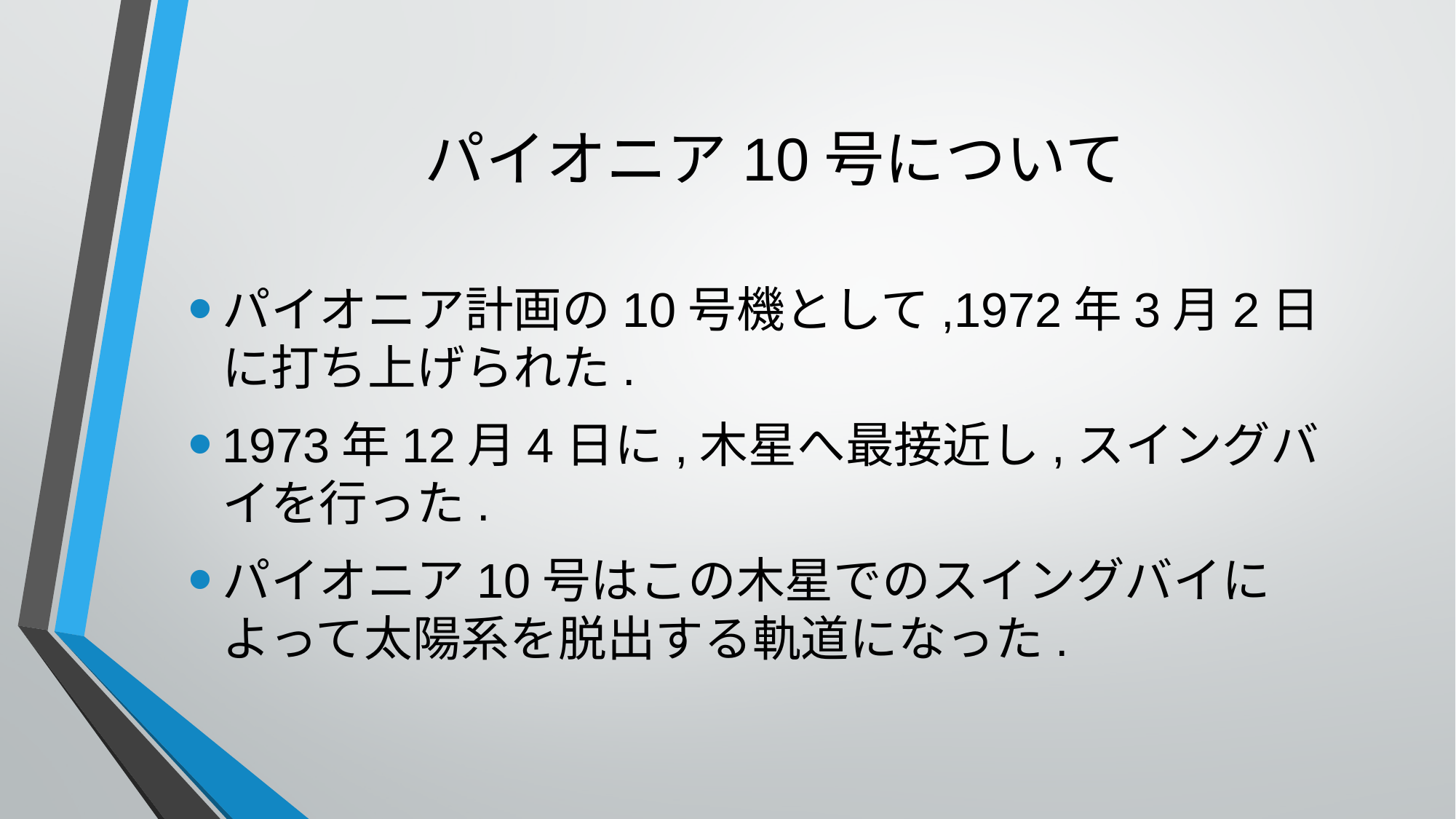

# パイオニア10号について
パイオニア計画の10号機として,1972年3月2日に打ち上げられた.
1973年12月4日に,木星へ最接近し,スイングバイを行った.
パイオニア10号はこの木星でのスイングバイによって太陽系を脱出する軌道になった.